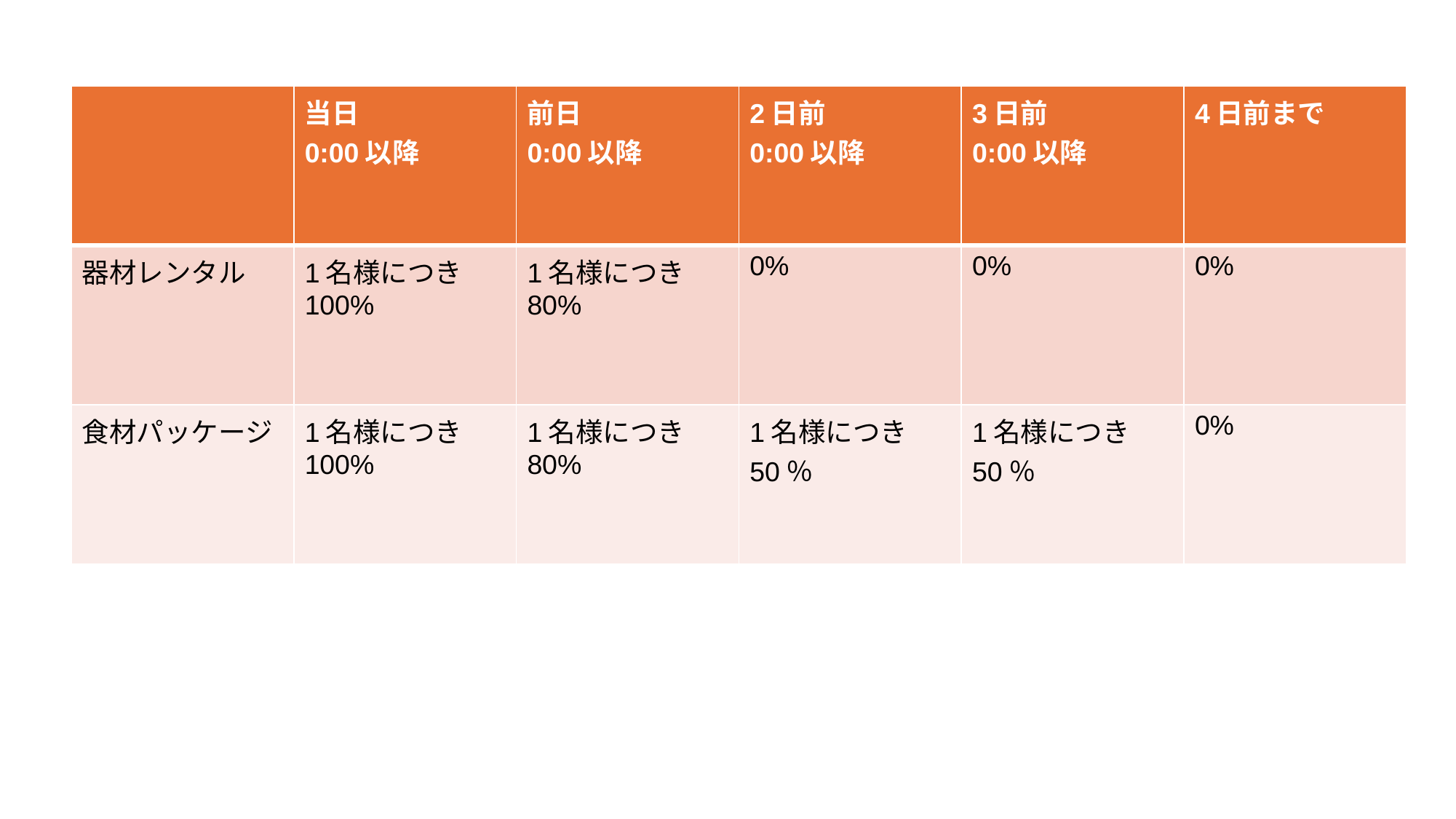

|  | 当日 0:00以降 | 前日 0:00以降 | 2日前 0:00以降 | 3日前 0:00以降 | 4日前まで |
| --- | --- | --- | --- | --- | --- |
| 器材レンタル | 1名様につき 100% | 1名様につき 80% | 0% | 0% | 0% |
| 食材パッケージ | 1名様につき 100% | 1名様につき80% | 1名様につき 50％ | 1名様につき 50％ | 0% |